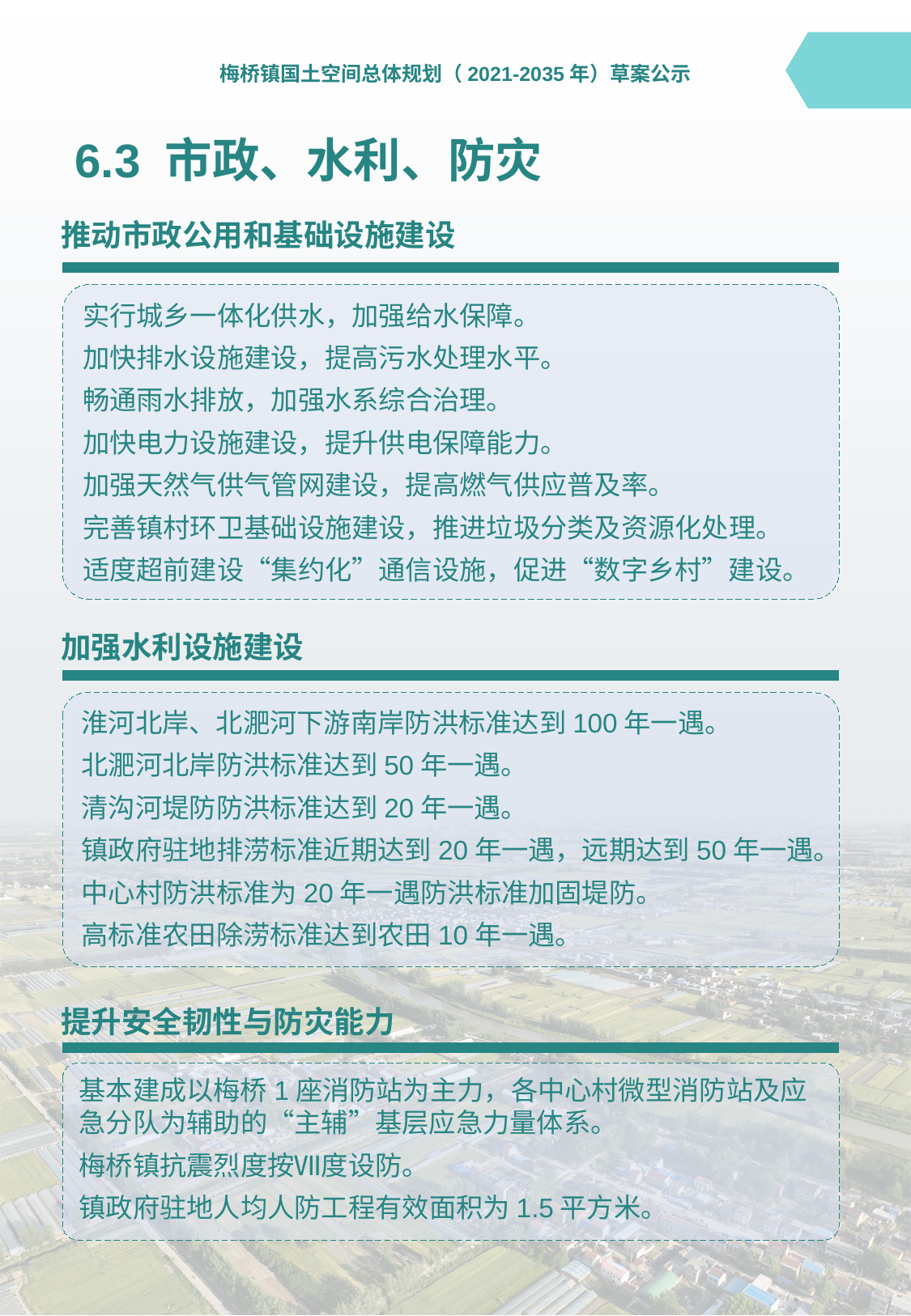

25
梅桥镇国土空间总体规划（2021-2035年）草案公示
# 6.3 市政、水利、防灾
推动市政公用和基础设施建设
实行城乡一体化供水，加强给水保障。
加快排水设施建设，提高污水处理水平。
畅通雨水排放，加强水系综合治理。
加快电力设施建设，提升供电保障能力。
加强天然气供气管网建设，提高燃气供应普及率。
完善镇村环卫基础设施建设，推进垃圾分类及资源化处理。
适度超前建设“集约化”通信设施，促进“数字乡村”建设。
加强水利设施建设
淮河北岸、北淝河下游南岸防洪标准达到100年一遇。
北淝河北岸防洪标准达到50年一遇。
清沟河堤防防洪标准达到20年一遇。
镇政府驻地排涝标准近期达到20年一遇，远期达到50年一遇。
中心村防洪标准为20年一遇防洪标准加固堤防。
高标准农田除涝标准达到农田10年一遇。
提升安全韧性与防灾能力
基本建成以梅桥1座消防站为主力，各中心村微型消防站及应急分队为辅助的“主辅”基层应急力量体系。
梅桥镇抗震烈度按Ⅶ度设防。
镇政府驻地人均人防工程有效面积为1.5平方米。